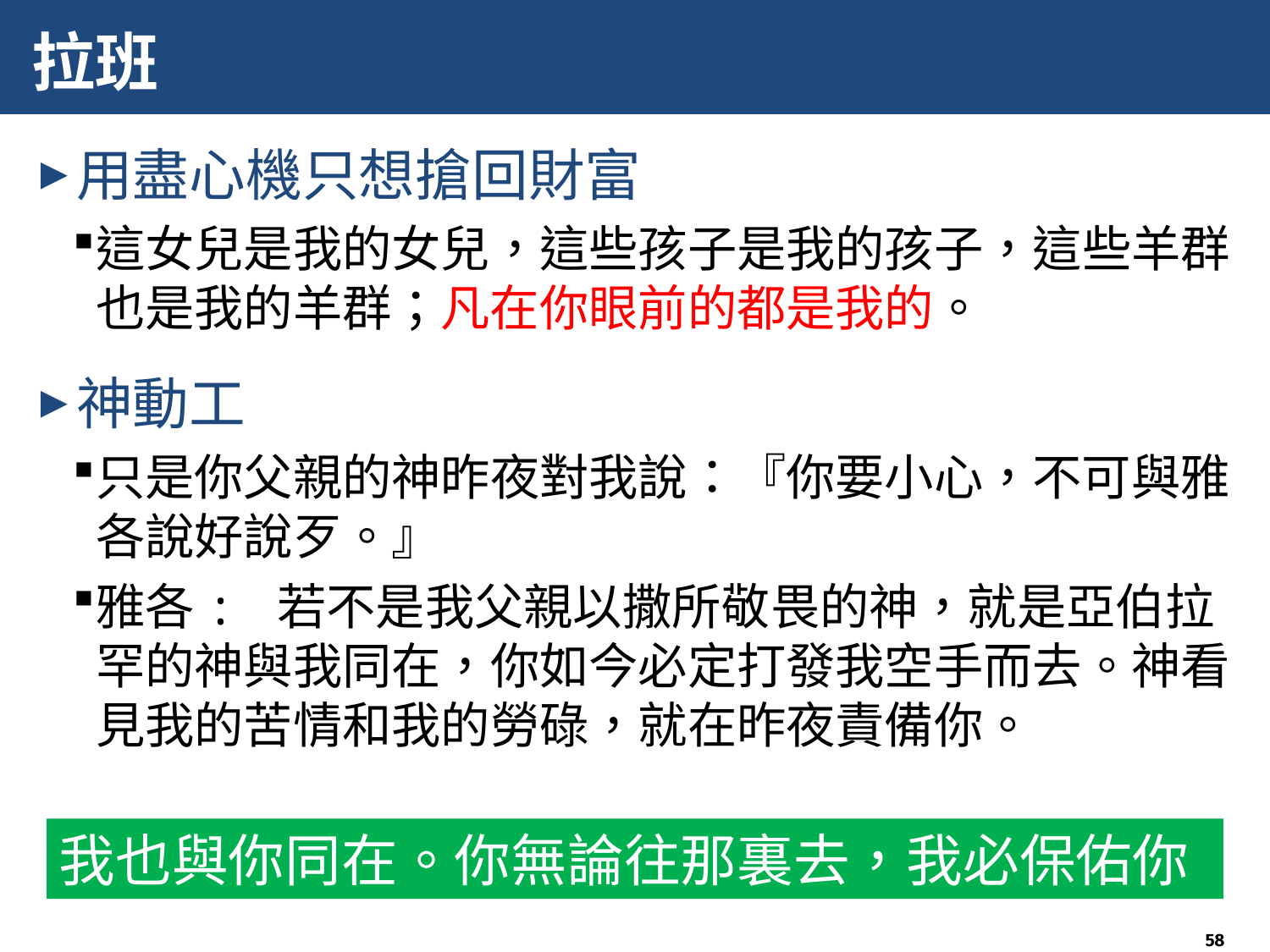

# 拉班
用盡心機只想搶回財富
這女兒是我的女兒，這些孩子是我的孩子，這些羊群也是我的羊群；凡在你眼前的都是我的。
神動工
只是你父親的神昨夜對我說：『你要小心，不可與雅各說好說歹。』
雅各: 若不是我父親以撒所敬畏的神，就是亞伯拉罕的神與我同在，你如今必定打發我空手而去。神看見我的苦情和我的勞碌，就在昨夜責備你。
我也與你同在。你無論往那裏去，我必保佑你